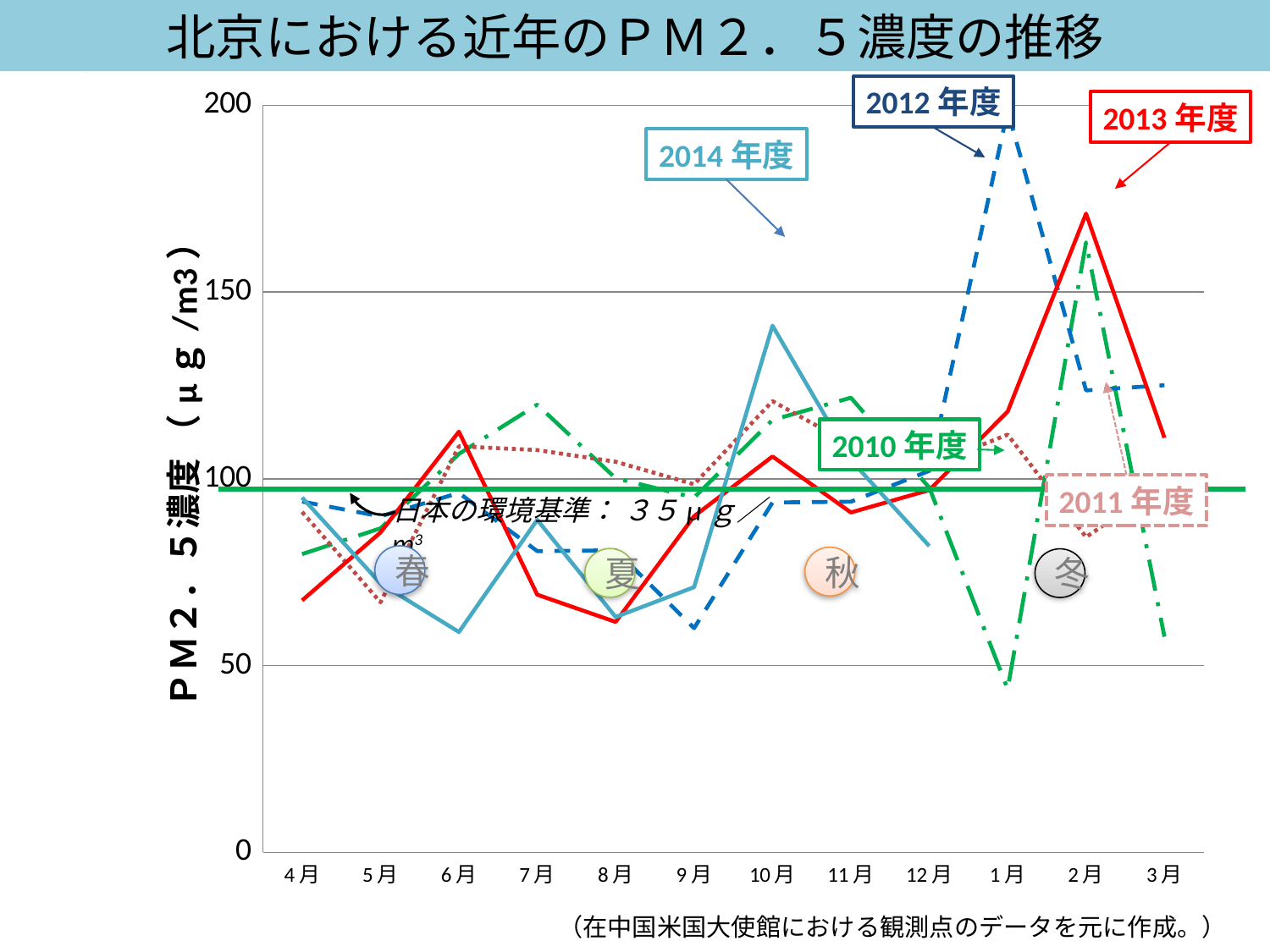

北京における近年のＰＭ２．５濃度の推移

### Chart

| Category | 2010年度 | 2011年度 | 2012年度 | 2013年度 | 2014年度 |
|---|---|---|---|---|---|
| 4月 | 79.85190409026798 | 91.15047619047618 | 93.91201353637902 | 67.45036764705883 | 95.0 |
| 5月 | 86.74120956399437 | 66.93715846994536 | 89.96587537091987 | 85.63418079096046 | 72.0 |
| 6月 | 106.67802385008518 | 108.69645390070922 | 96.22644163150493 | 112.60844250363901 | 59.0 |
| 7月 | 119.85344827586206 | 107.70204081632653 | 80.65166908563135 | 68.98768809849521 | 89.0 |
| 8月 | 100.15116279069767 | 104.55825242718447 | 80.86516853932584 | 61.694101508916326 | 63.0 |
| 9月 | 94.99770114942528 | 98.53939393939395 | 60.043539325842694 | 90.0 | 71.0 |
| 10月 | 115.7717041800643 | 120.79521674140508 | 93.66895604395604 | 106.0 | 141.0 |
| 11月 | 121.7200647249191 | 109.13233082706768 | 93.88172043010752 | 91.0 | 105.0 |
| 12月 | 97.64577656675749 | 103.52849002849003 | 102.13778705636743 | 97.0 | 82.0 |
| 1月 | 43.72610556348074 | 111.83286516853933 | 198.5909090909091 | 118.0 | None |
| 2月 | 163.3 | 84.4031339031339 | 123.67588325652842 | 171.0 | None |
| 3月 | 57.741176470588236 | 98.61248185776488 | 125.05576923076923 | 111.0 | None |
2012年度
2013年度
2014年度
2010年度

2011年度
日本の環境基準： ３５μｇ／m3
春
秋
夏
冬
（在中国米国大使館における観測点のデータを元に作成。）